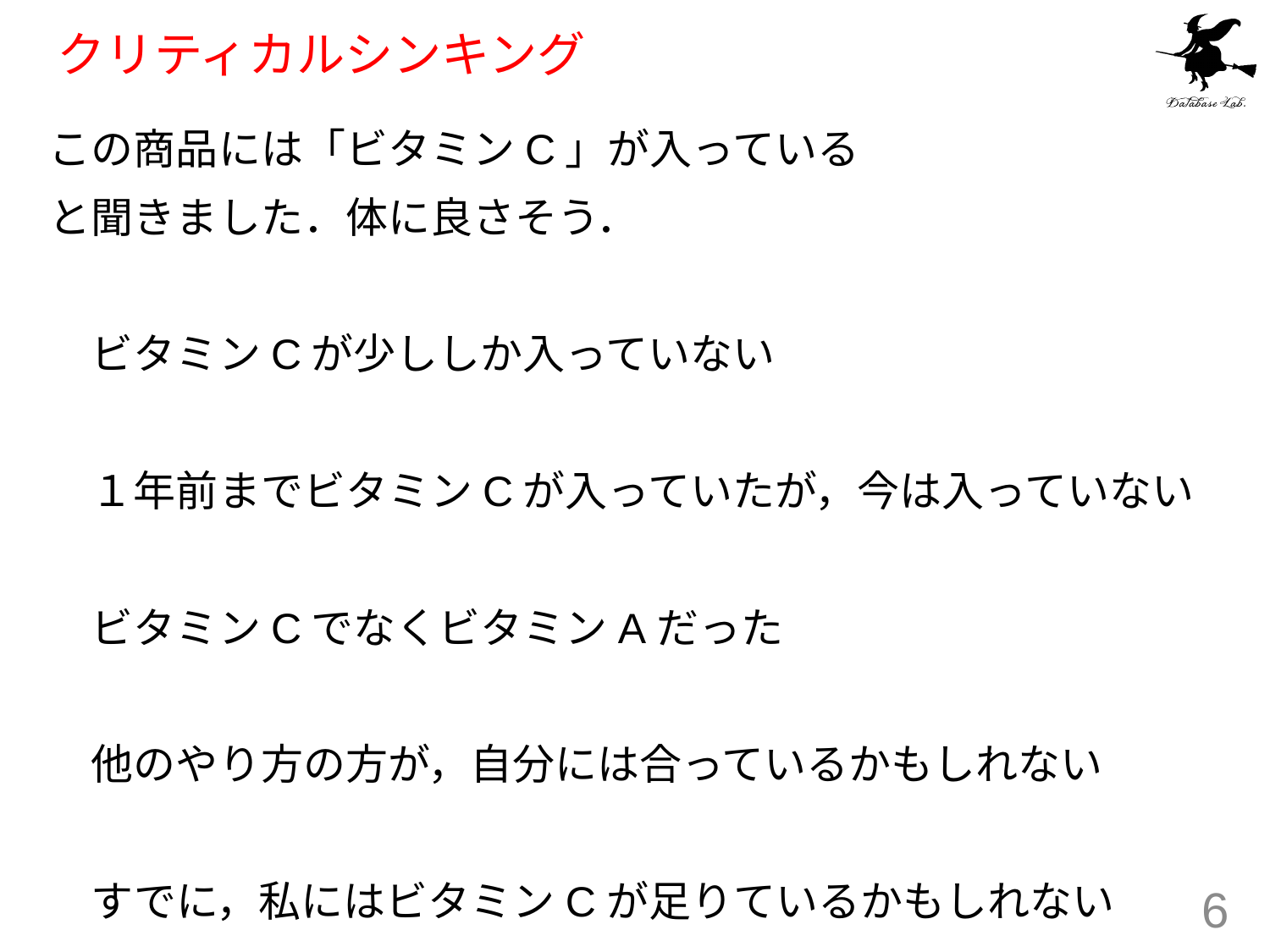

# クリティカルシンキング
この商品には「ビタミンC」が入っている
と聞きました．体に良さそう．

　ビタミンCが少ししか入っていない

　１年前までビタミンCが入っていたが，今は入っていない

　ビタミンCでなくビタミンAだった

　他のやり方の方が，自分には合っているかもしれない

　すでに，私にはビタミンCが足りているかもしれない
6